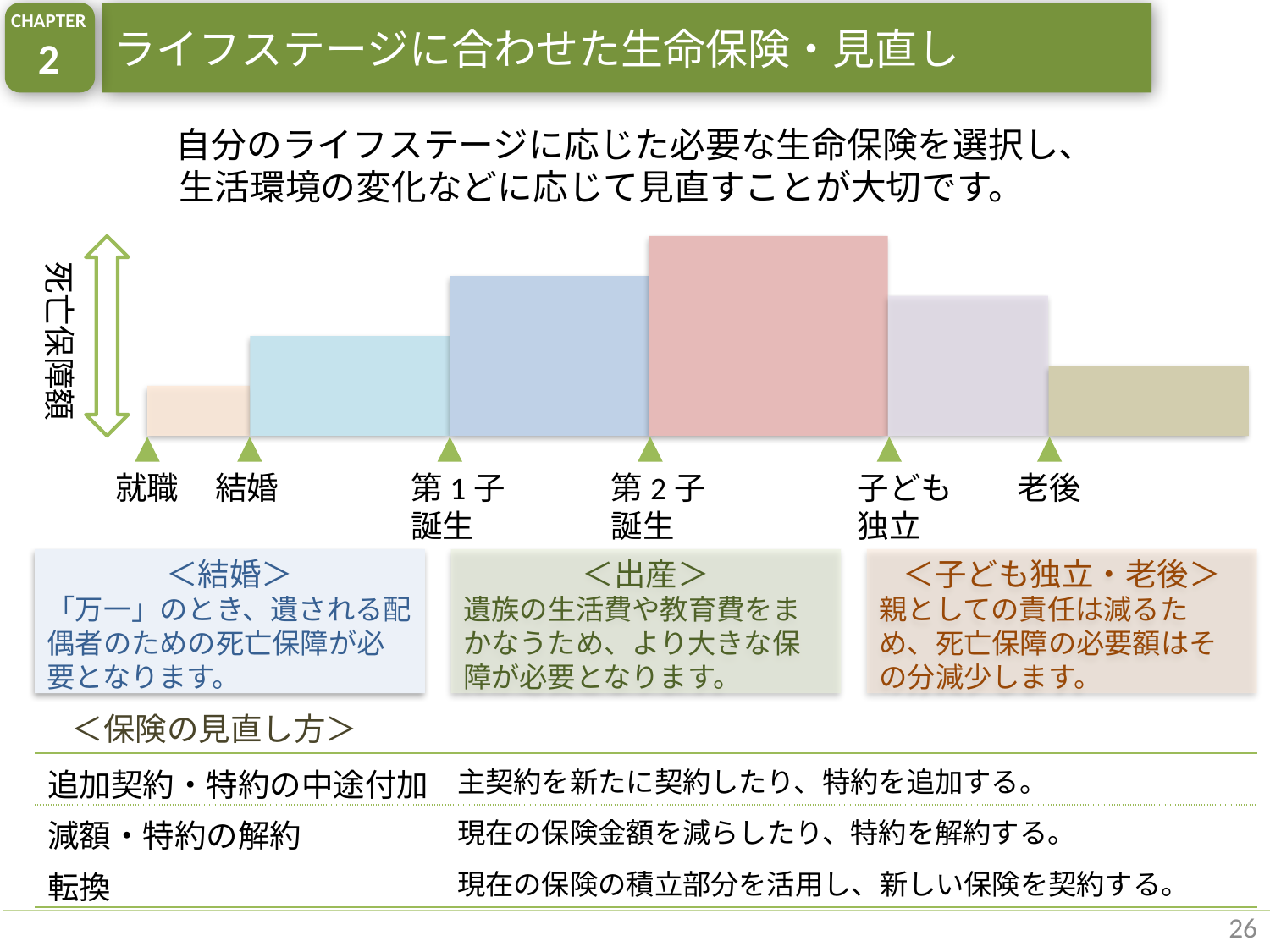

CHAPTER
2
ライフステージに合わせた生命保険・見直し
自分のライフステージに応じた必要な生命保険を選択し、
生活環境の変化などに応じて見直すことが大切です。

就職
結婚
第1子
誕生
第2子
誕生
子ども
独立
老後
死亡保障額
＜結婚＞
「万一」のとき、遺される配偶者のための死亡保障が必要となります。
＜出産＞
遺族の生活費や教育費をまかなうため、より大きな保障が必要となります。
＜子ども独立・老後＞
親としての責任は減るため、死亡保障の必要額はその分減少します。
＜保険の見直し方＞
| 追加契約・特約の中途付加 | 主契約を新たに契約したり、特約を追加する。 |
| --- | --- |
| 減額・特約の解約 | 現在の保険金額を減らしたり、特約を解約する。 |
| 転換 | 現在の保険の積立部分を活用し、新しい保険を契約する。 |
26